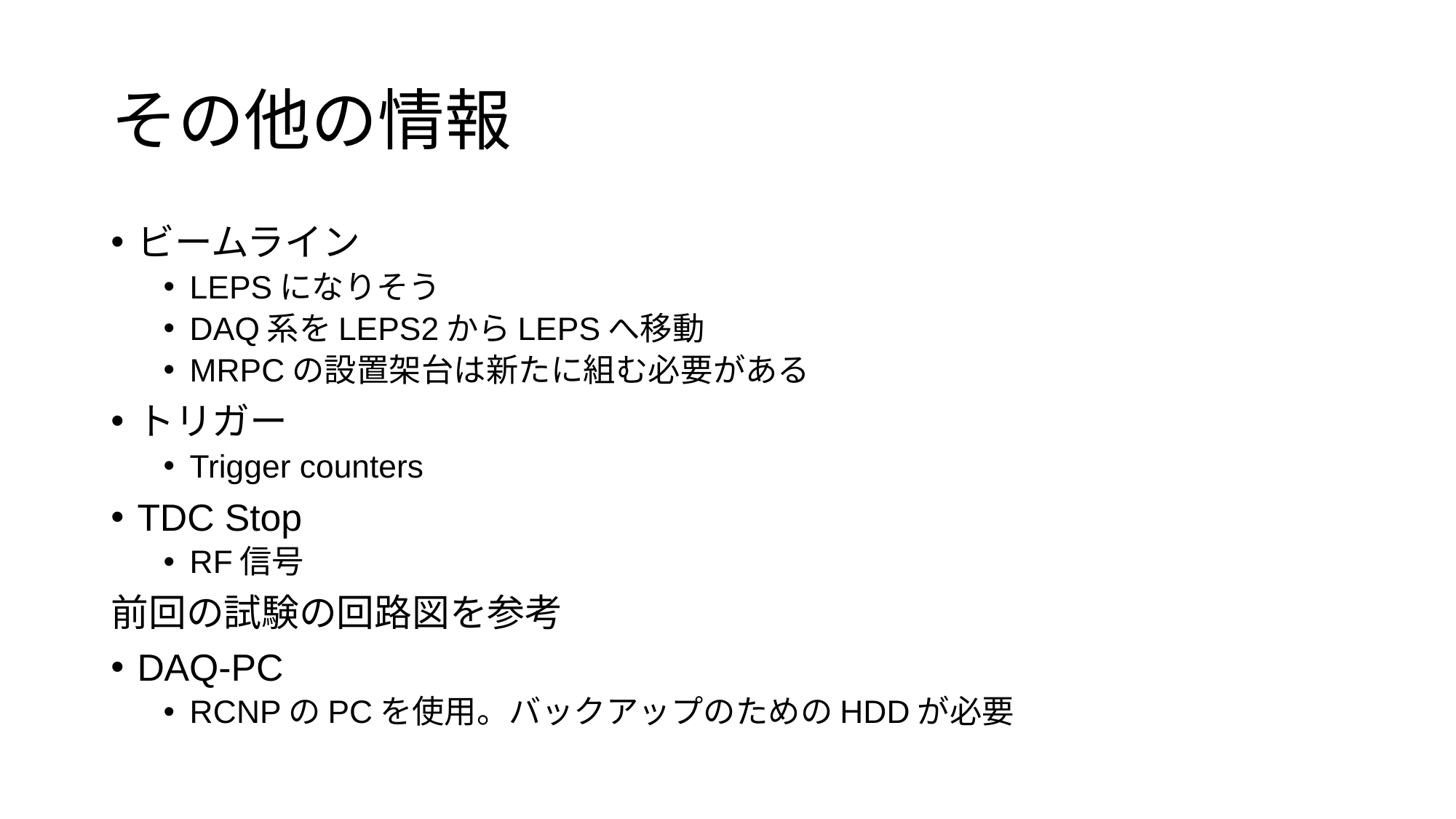

# その他の情報
ビームライン
LEPSになりそう
DAQ系をLEPS2からLEPSへ移動
MRPCの設置架台は新たに組む必要がある
トリガー
Trigger counters
TDC Stop
RF信号
前回の試験の回路図を参考
DAQ-PC
RCNPのPCを使用。バックアップのためのHDDが必要